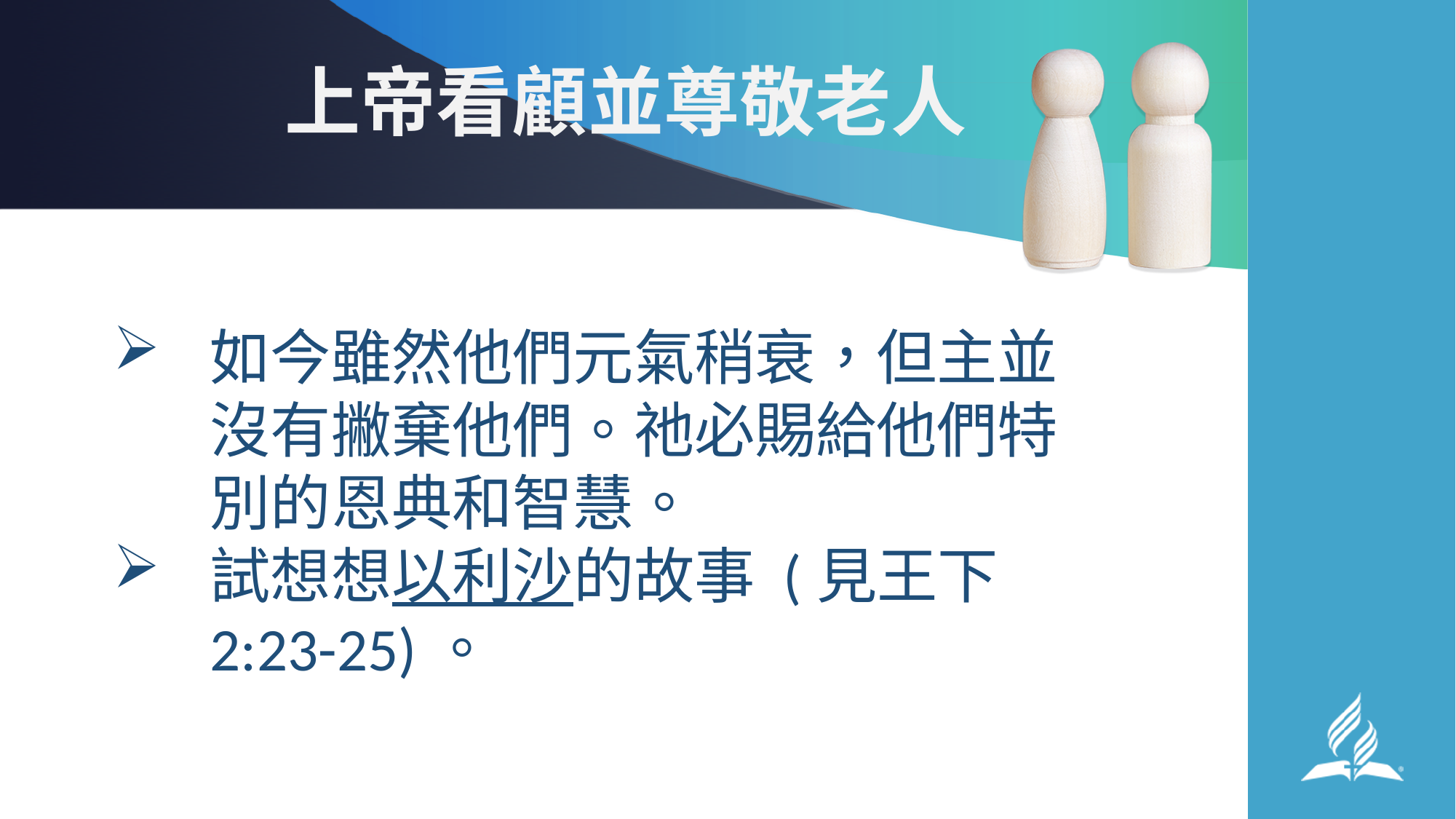

# 上帝看顧並尊敬老人

如今雖然他們元氣稍衰，但主並沒有撇棄他們。祂必賜給他們特別的恩典和智慧。
試想想以利沙的故事 (見王下2:23-25)。